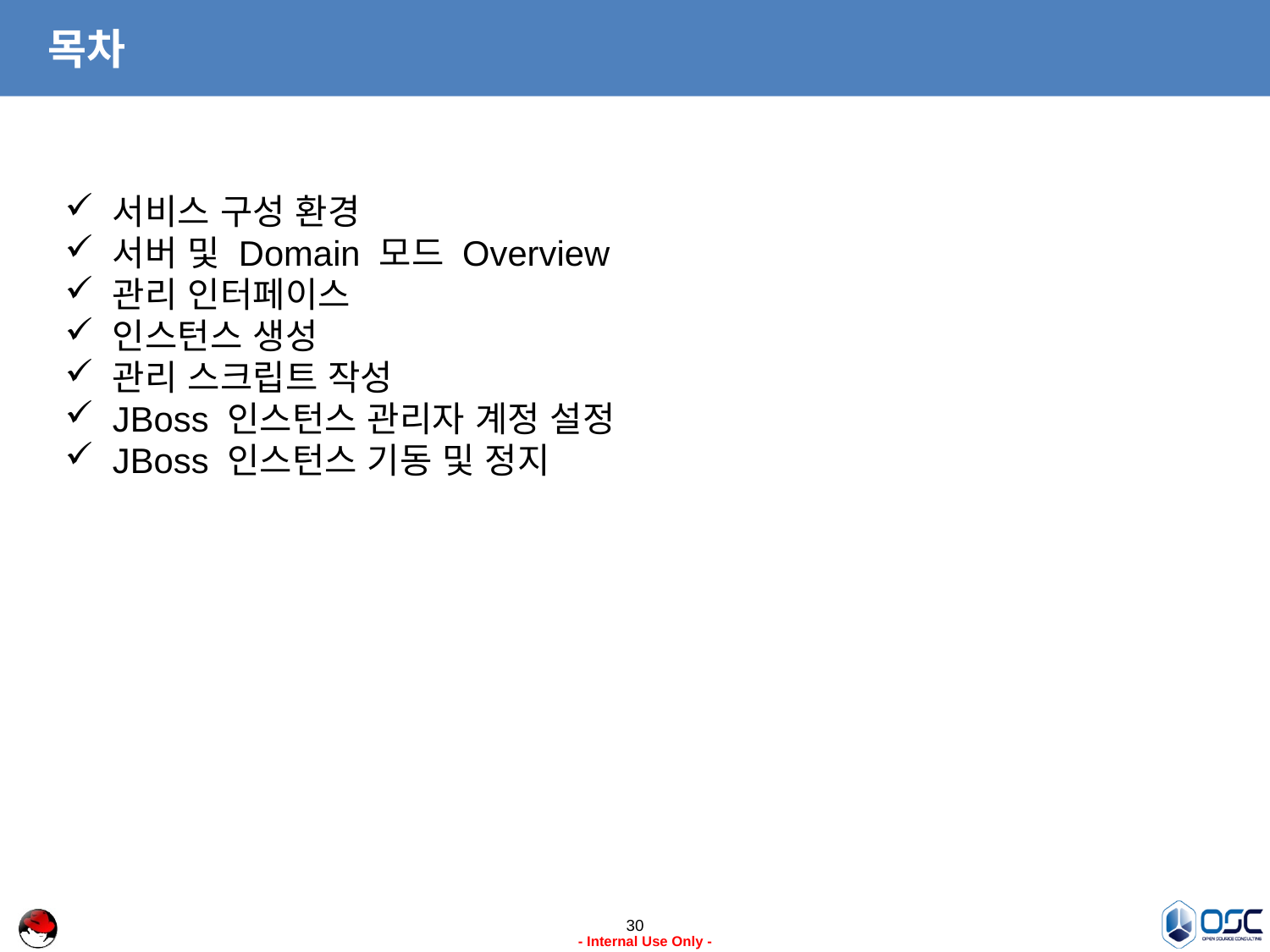

# 목차
서비스 구성 환경
서버 및 Domain 모드 Overview
관리 인터페이스
인스턴스 생성
관리 스크립트 작성
JBoss 인스턴스 관리자 계정 설정
JBoss 인스턴스 기동 및 정지